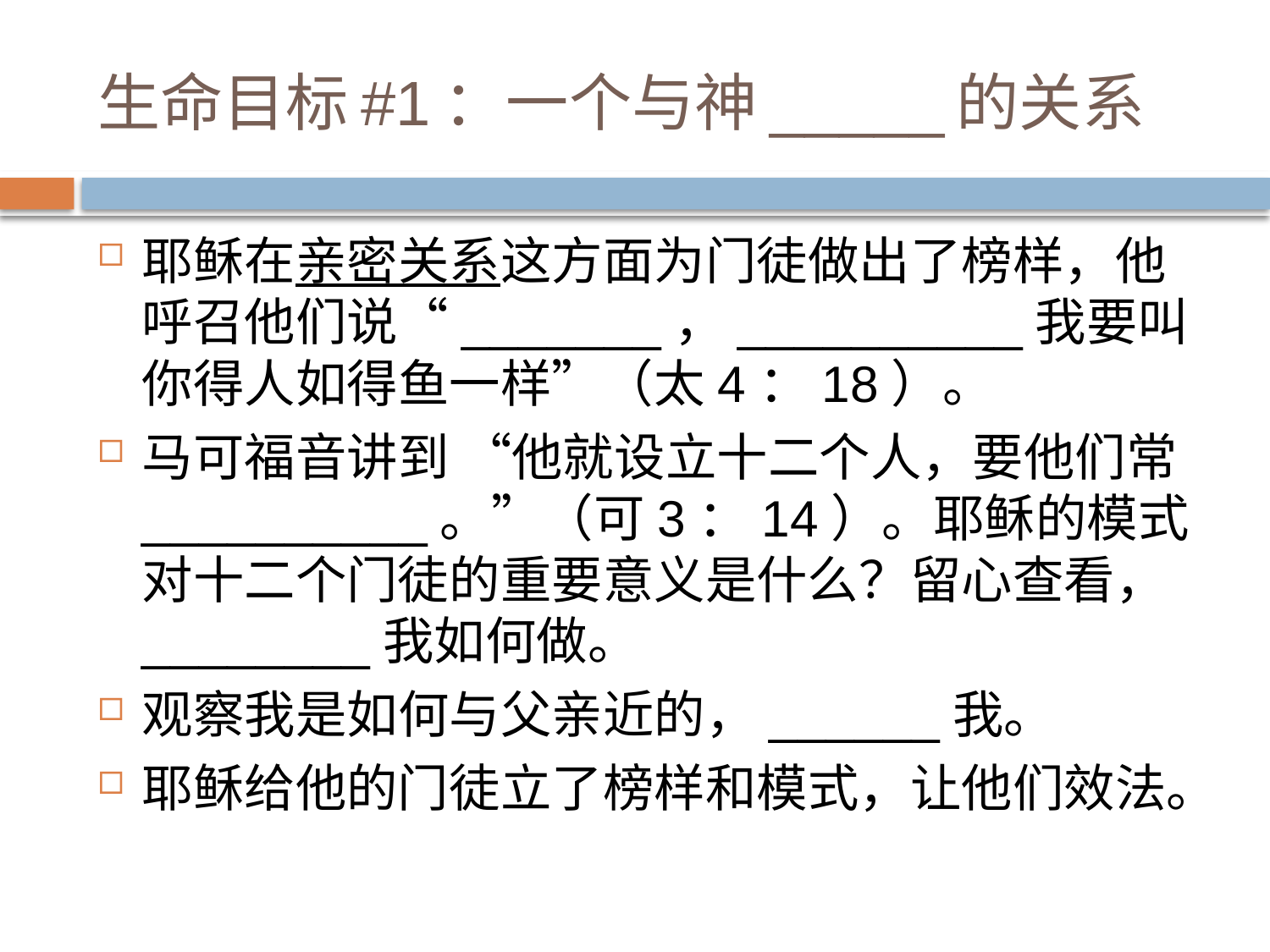

# 生命目标#1：一个与神_____的关系
耶稣在亲密关系这方面为门徒做出了榜样，他呼召他们说“_______，__________我要叫你得人如得鱼一样”（太4：18）。
马可福音讲到 “他就设立十二个人，要他们常__________。”（可3：14）。耶稣的模式对十二个门徒的重要意义是什么？留心查看，________我如何做。
观察我是如何与父亲近的，______我。
耶稣给他的门徒立了榜样和模式，让他们效法。